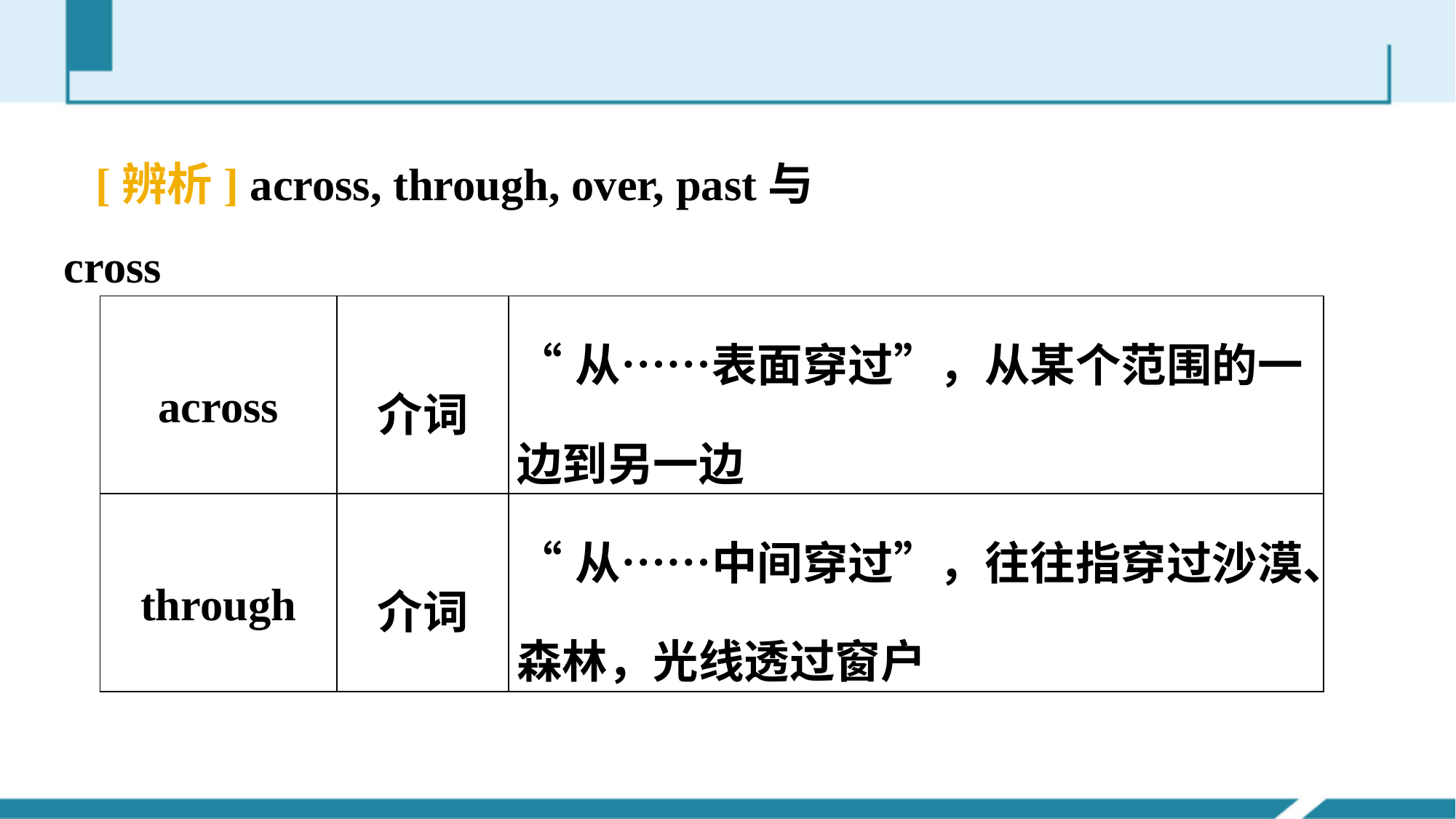

[辨析] across, through, over, past与cross
| across | 介词 | “从……表面穿过”，从某个范围的一边到另一边 |
| --- | --- | --- |
| through | 介词 | “从……中间穿过”，往往指穿过沙漠、森林，光线透过窗户 |